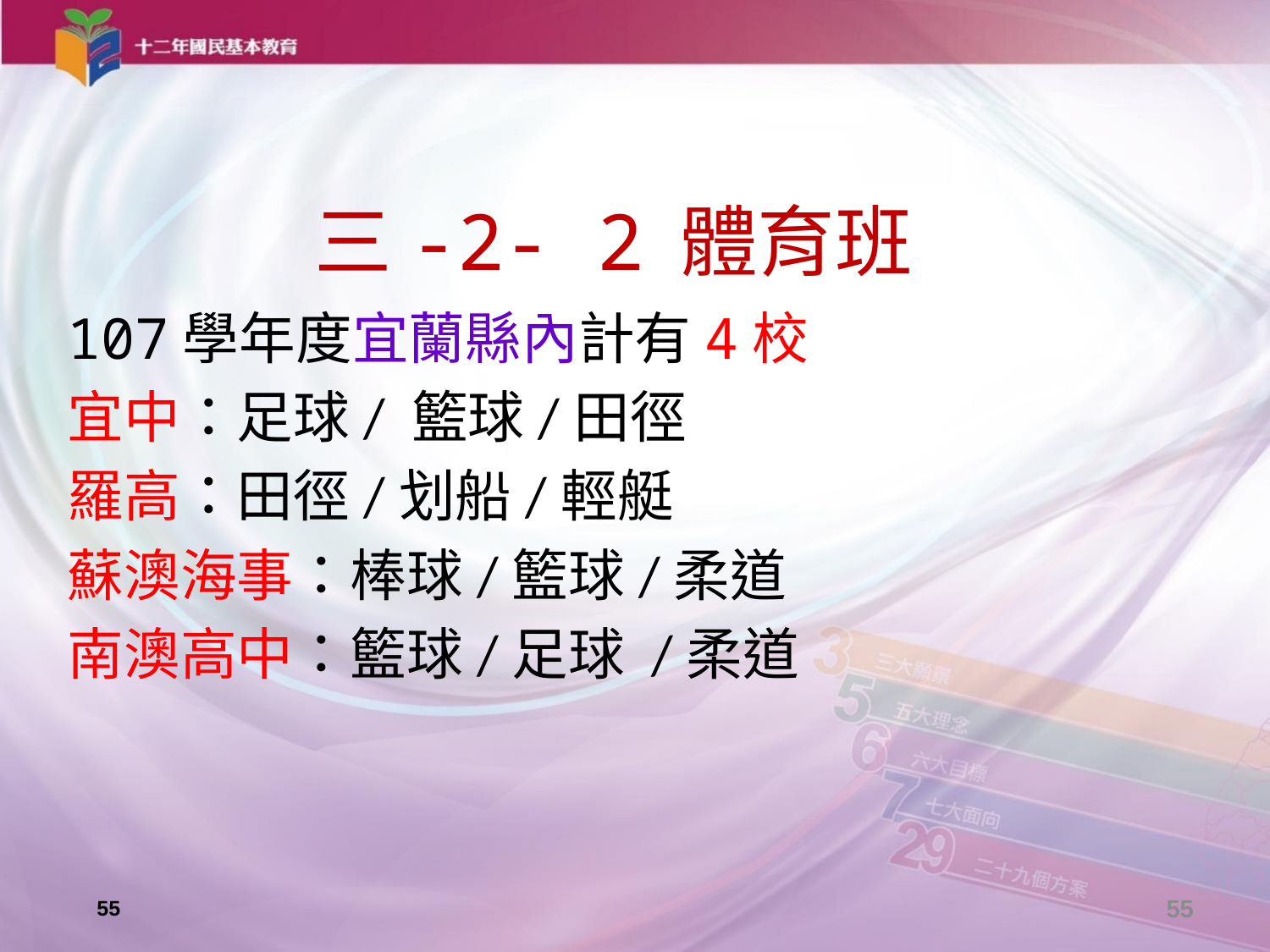

# 三-2- 2 體育班
107學年度宜蘭縣內計有4校
宜中：足球/ 籃球/田徑
羅高：田徑/划船/輕艇
蘇澳海事：棒球/籃球/柔道
南澳高中：籃球/足球 /柔道

55
55